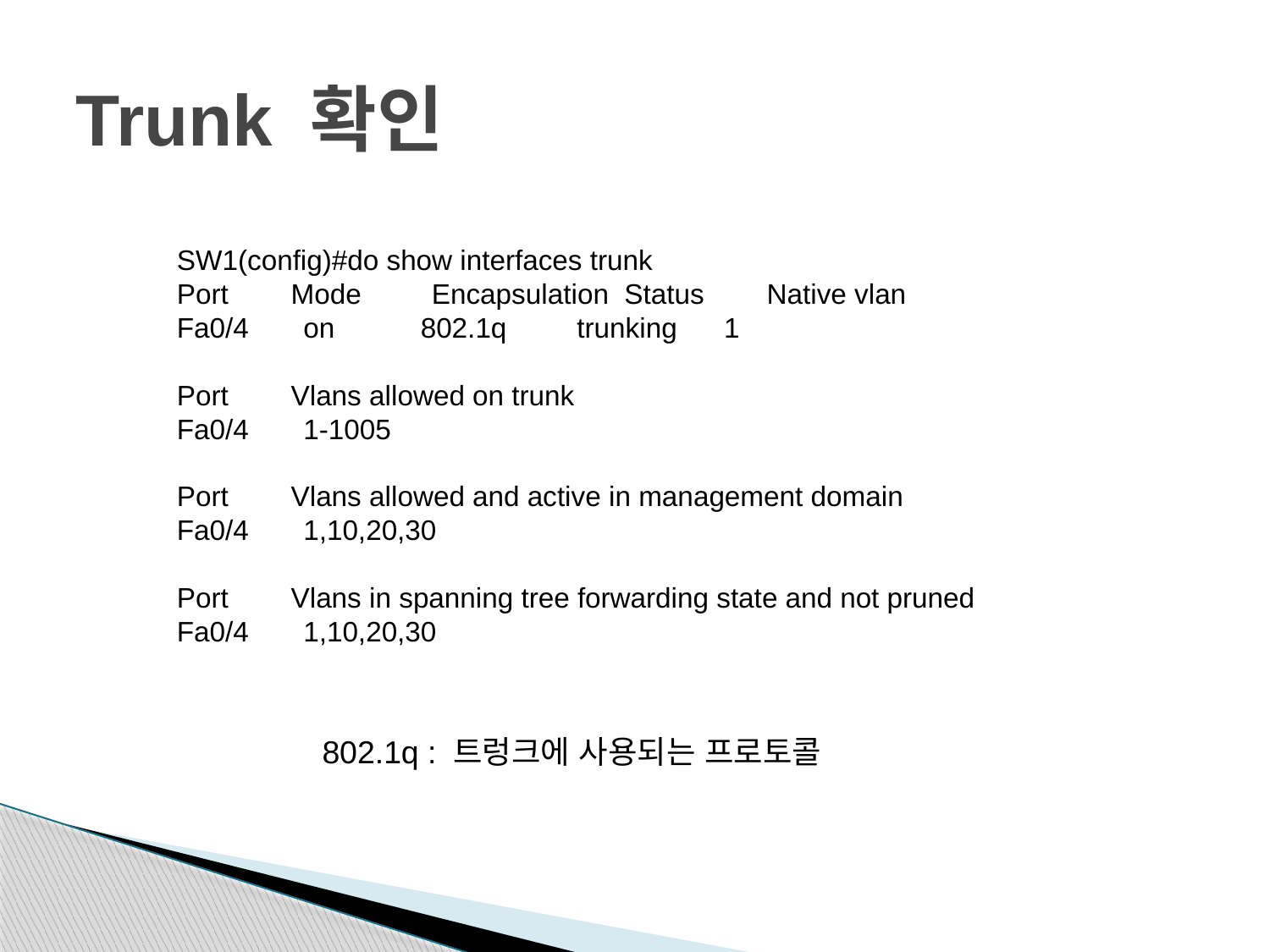

# Trunk 확인
SW1(config)#do show interfaces trunk
Port        Mode         Encapsulation  Status        Native vlan
Fa0/4       on           802.1q         trunking      1

Port        Vlans allowed on trunk
Fa0/4       1-1005

Port        Vlans allowed and active in management domain
Fa0/4       1,10,20,30

Port        Vlans in spanning tree forwarding state and not pruned
Fa0/4       1,10,20,30
802.1q : 트렁크에 사용되는 프로토콜